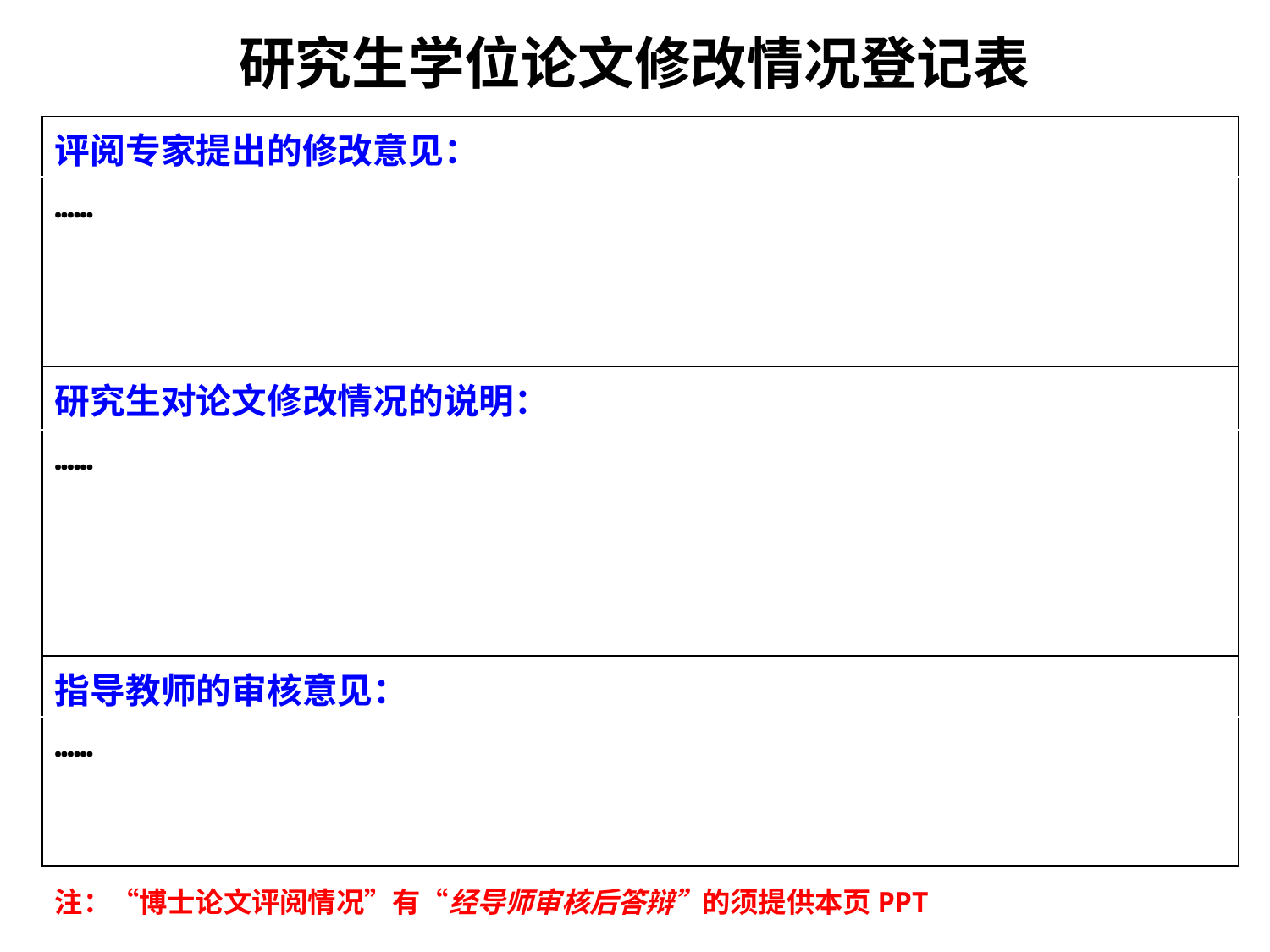

研究生学位论文修改情况登记表
| 评阅专家提出的修改意见： |
| --- |
| …… |
| 研究生对论文修改情况的说明： |
| …… |
| 指导教师的审核意见： |
| …… |

注：“博士论文评阅情况”有“经导师审核后答辩”的须提供本页PPT